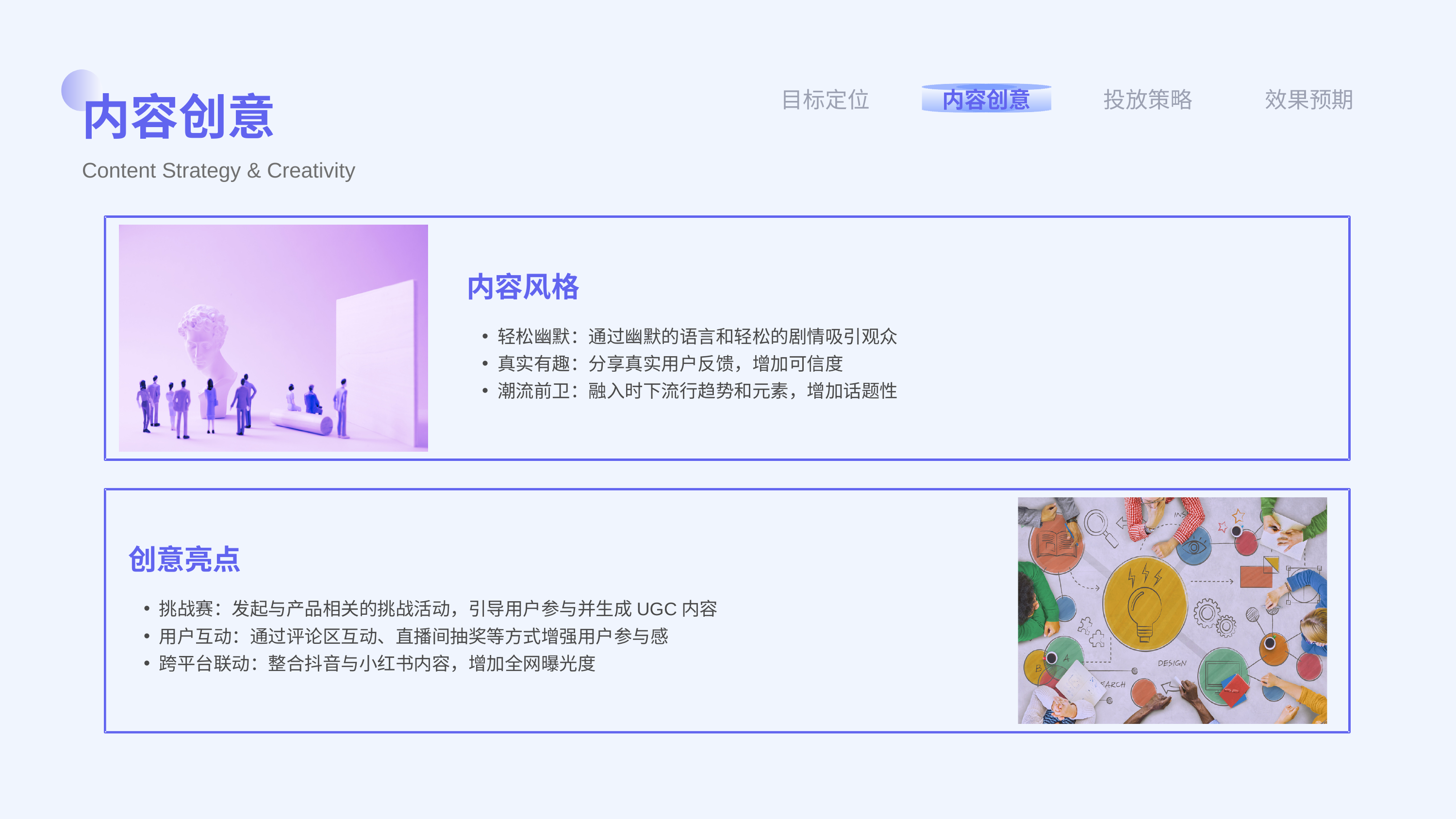

内容创意
Content Strategy & Creativity
目标定位
内容创意
投放策略
效果预期

内容风格
轻松幽默：通过幽默的语言和轻松的剧情吸引观众
真实有趣：分享真实用户反馈，增加可信度
潮流前卫：融入时下流行趋势和元素，增加话题性

创意亮点
挑战赛：发起与产品相关的挑战活动，引导用户参与并生成UGC内容
用户互动：通过评论区互动、直播间抽奖等方式增强用户参与感
跨平台联动：整合抖音与小红书内容，增加全网曝光度